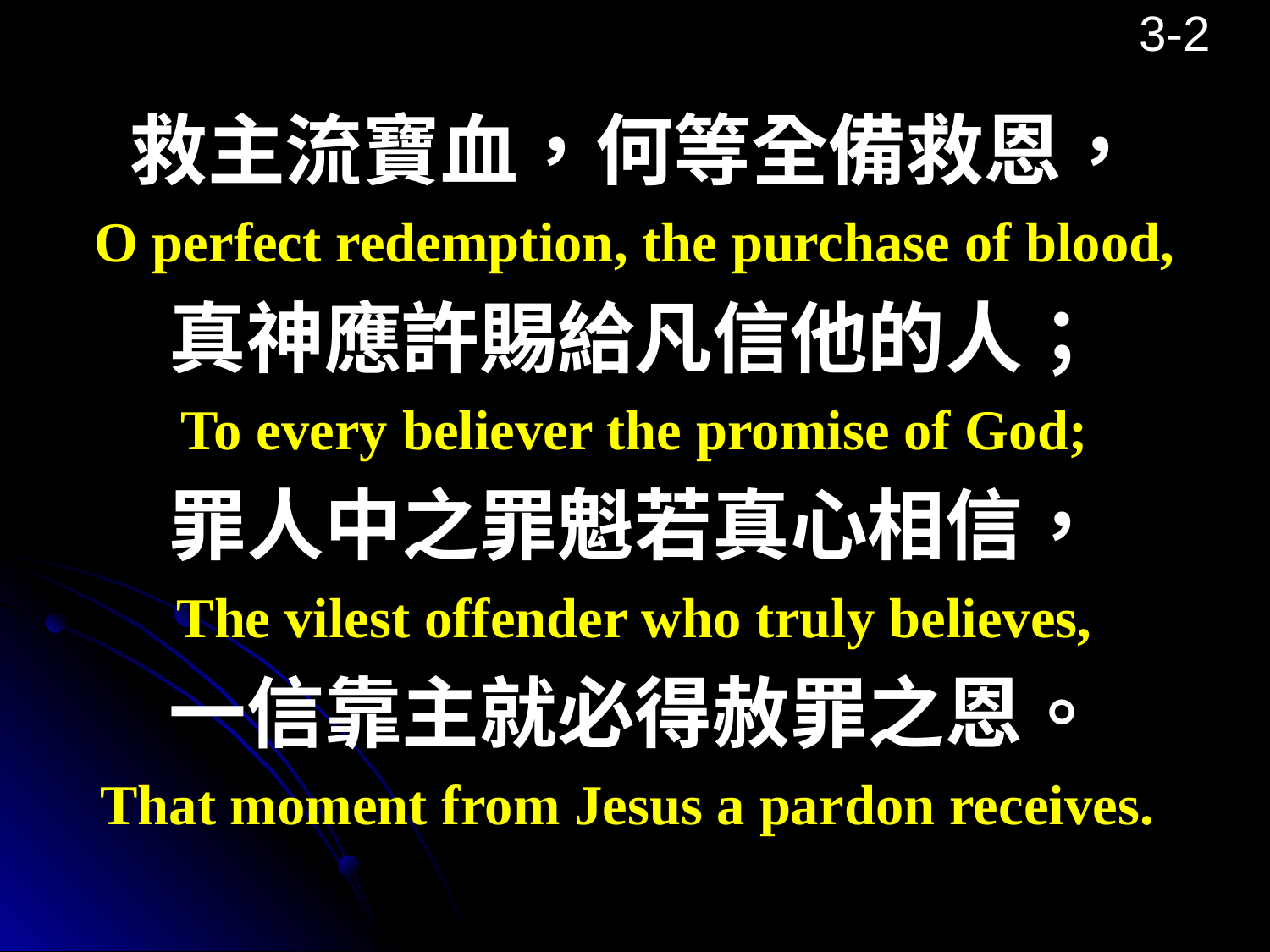

# 3-2
救主流寶血，何等全備救恩，
O perfect redemption, the purchase of blood,
真神應許賜給凡信他的人；
To every believer the promise of God;
罪人中之罪魁若真心相信，
The vilest offender who truly believes,
一信靠主就必得赦罪之恩。
That moment from Jesus a pardon receives.